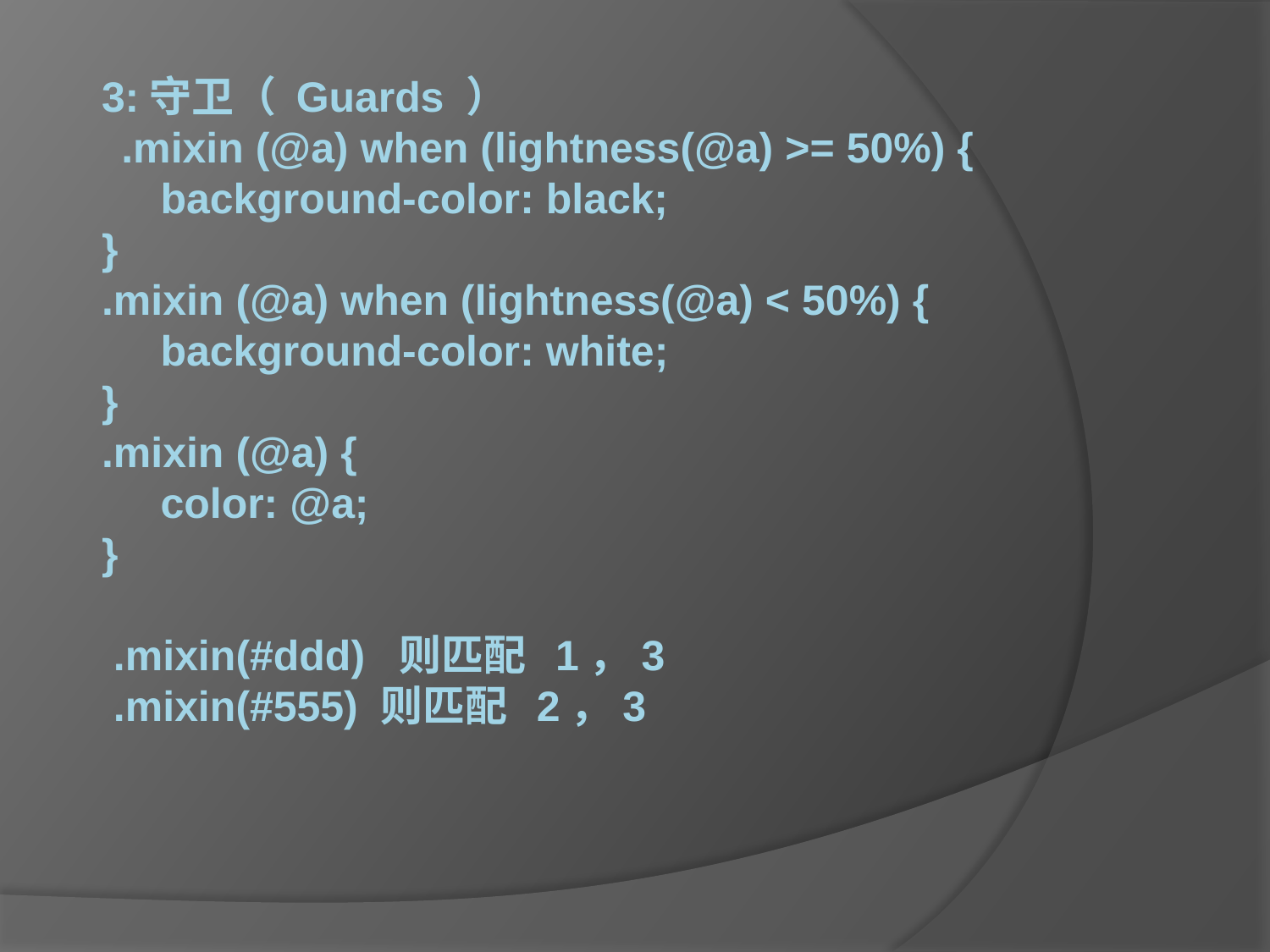

# 3:守卫（ Guards ） .mixin (@a) when (lightness(@a) >= 50%) { background-color: black; } .mixin (@a) when (lightness(@a) < 50%) { background-color: white; } .mixin (@a) { color: @a; } .mixin(#ddd)  则匹配  1，3 .mixin(#555) 则匹配  2，3